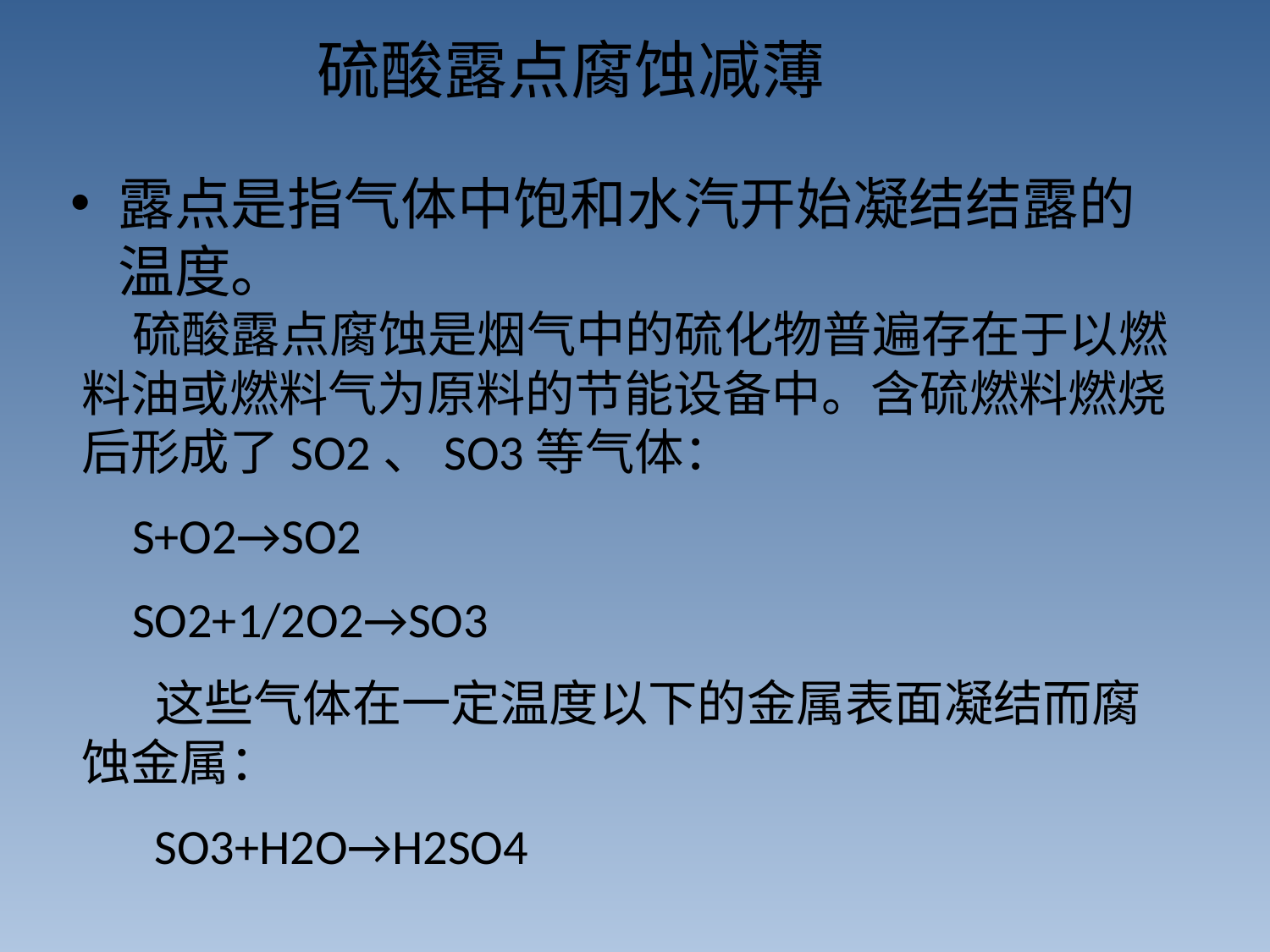

# 硫酸露点腐蚀减薄
露点是指气体中饱和水汽开始凝结结露的温度。
硫酸露点腐蚀是烟气中的硫化物普遍存在于以燃料油或燃料气为原料的节能设备中。含硫燃料燃烧后形成了SO2、SO3等气体：
S+O2→SO2
SO2+1/2O2→SO3
 这些气体在一定温度以下的金属表面凝结而腐蚀金属：
  SO3+H2O→H2SO4